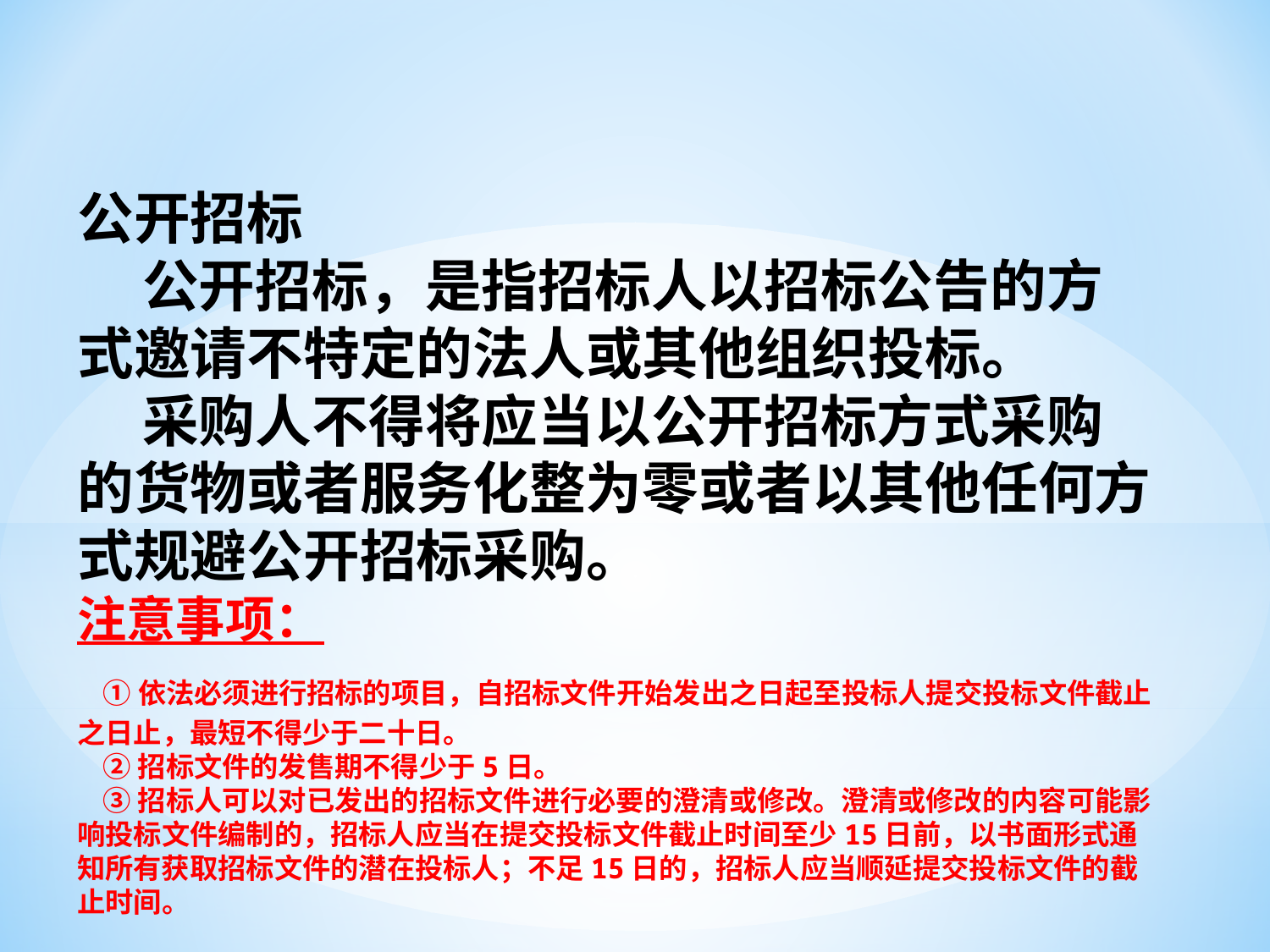

公开招标
    公开招标，是指招标人以招标公告的方式邀请不特定的法人或其他组织投标。
    采购人不得将应当以公开招标方式采购的货物或者服务化整为零或者以其他任何方式规避公开招标采购。
注意事项：
  ①依法必须进行招标的项目，自招标文件开始发出之日起至投标人提交投标文件截止之日止，最短不得少于二十日。
    ②招标文件的发售期不得少于5日。
    ③招标人可以对已发出的招标文件进行必要的澄清或修改。澄清或修改的内容可能影响投标文件编制的，招标人应当在提交投标文件截止时间至少15日前，以书面形式通知所有获取招标文件的潜在投标人；不足15日的，招标人应当顺延提交投标文件的截止时间。